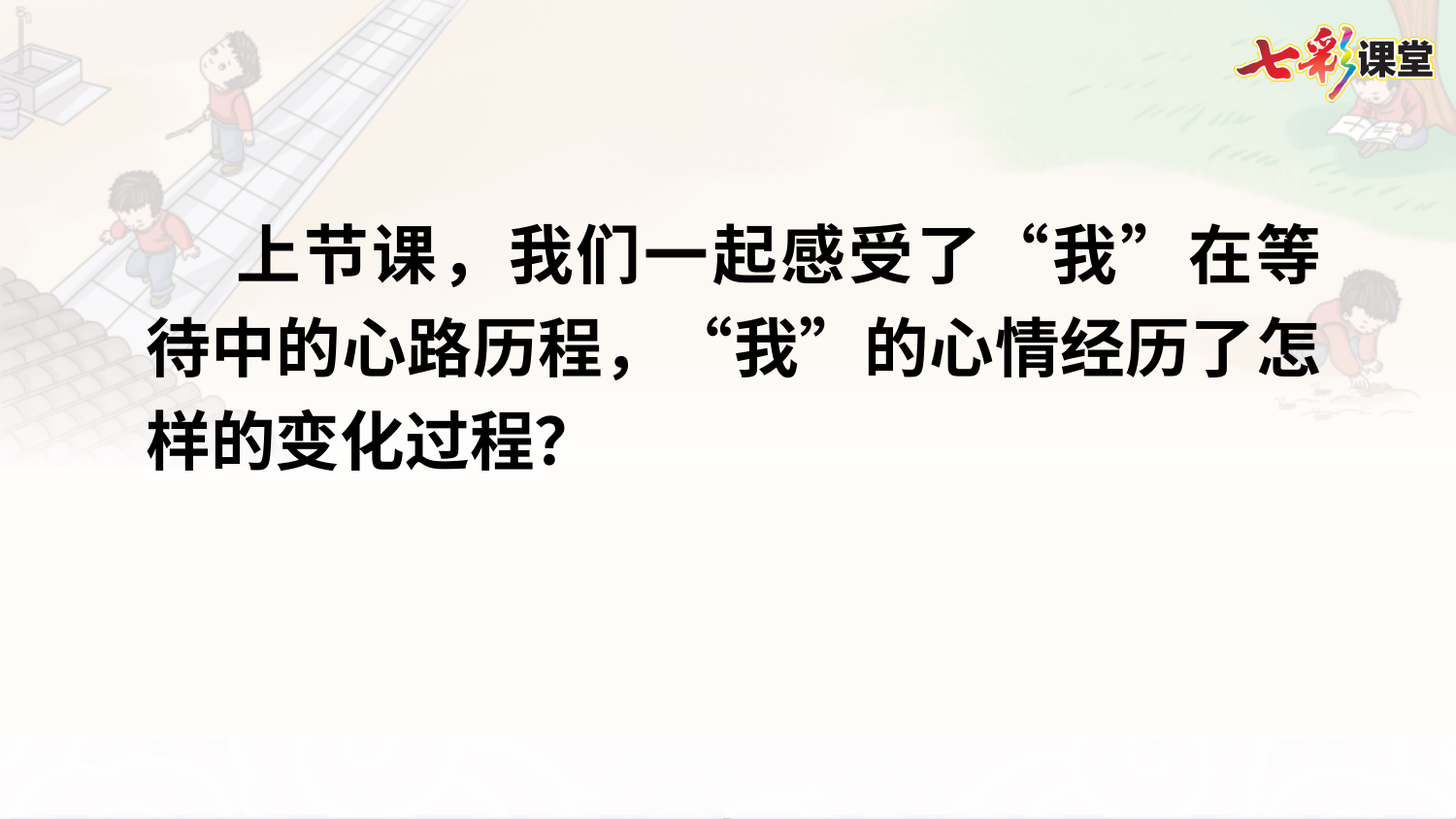

上节课，我们一起感受了“我”在等待中的心路历程，“我”的心情经历了怎样的变化过程？